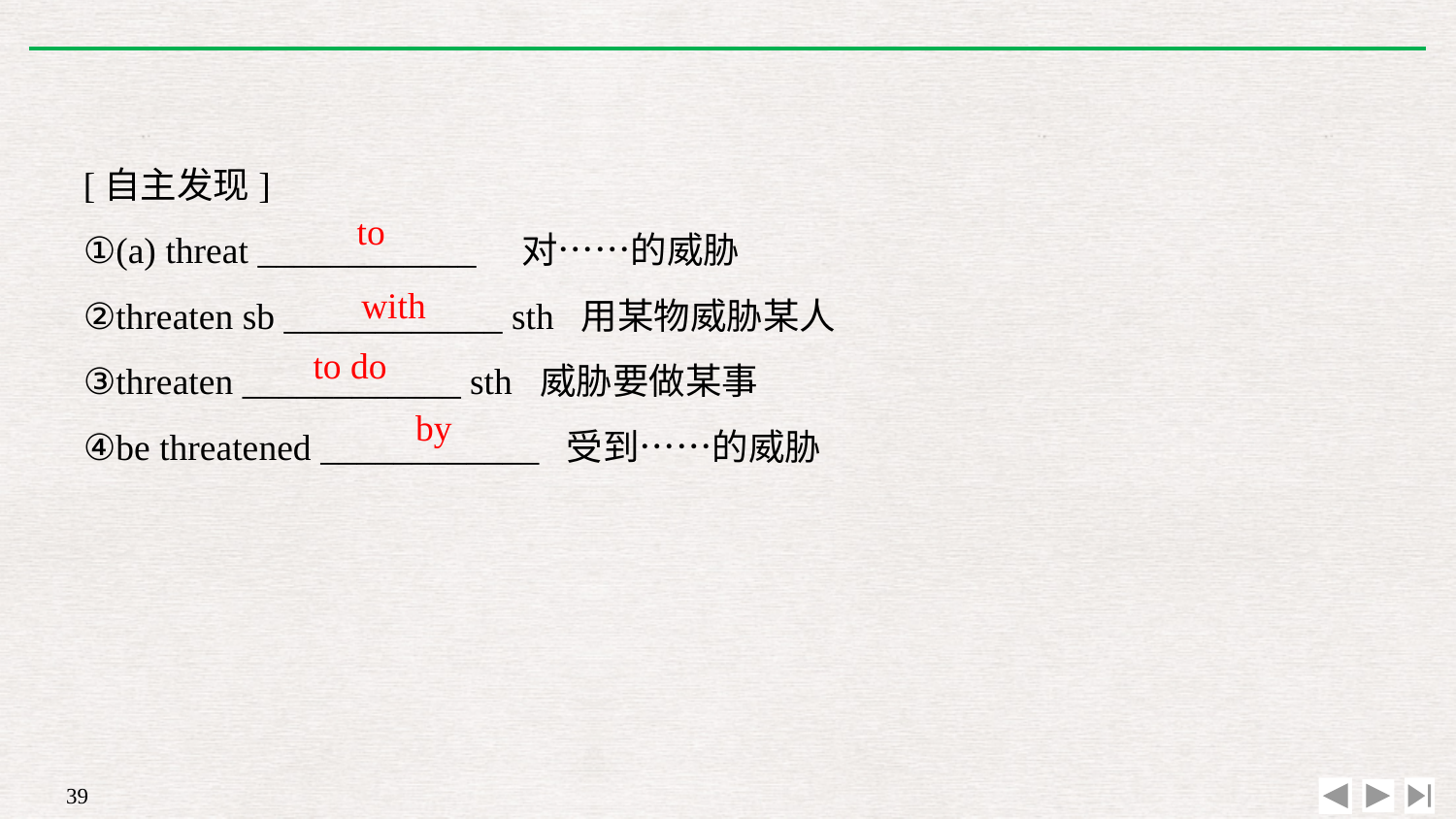

[自主发现]
①(a) threat ____________　对……的威胁
②threaten sb ____________ sth  用某物威胁某人
③threaten ____________ sth  威胁要做某事
④be threatened ____________  受到……的威胁
to
with
to do
by